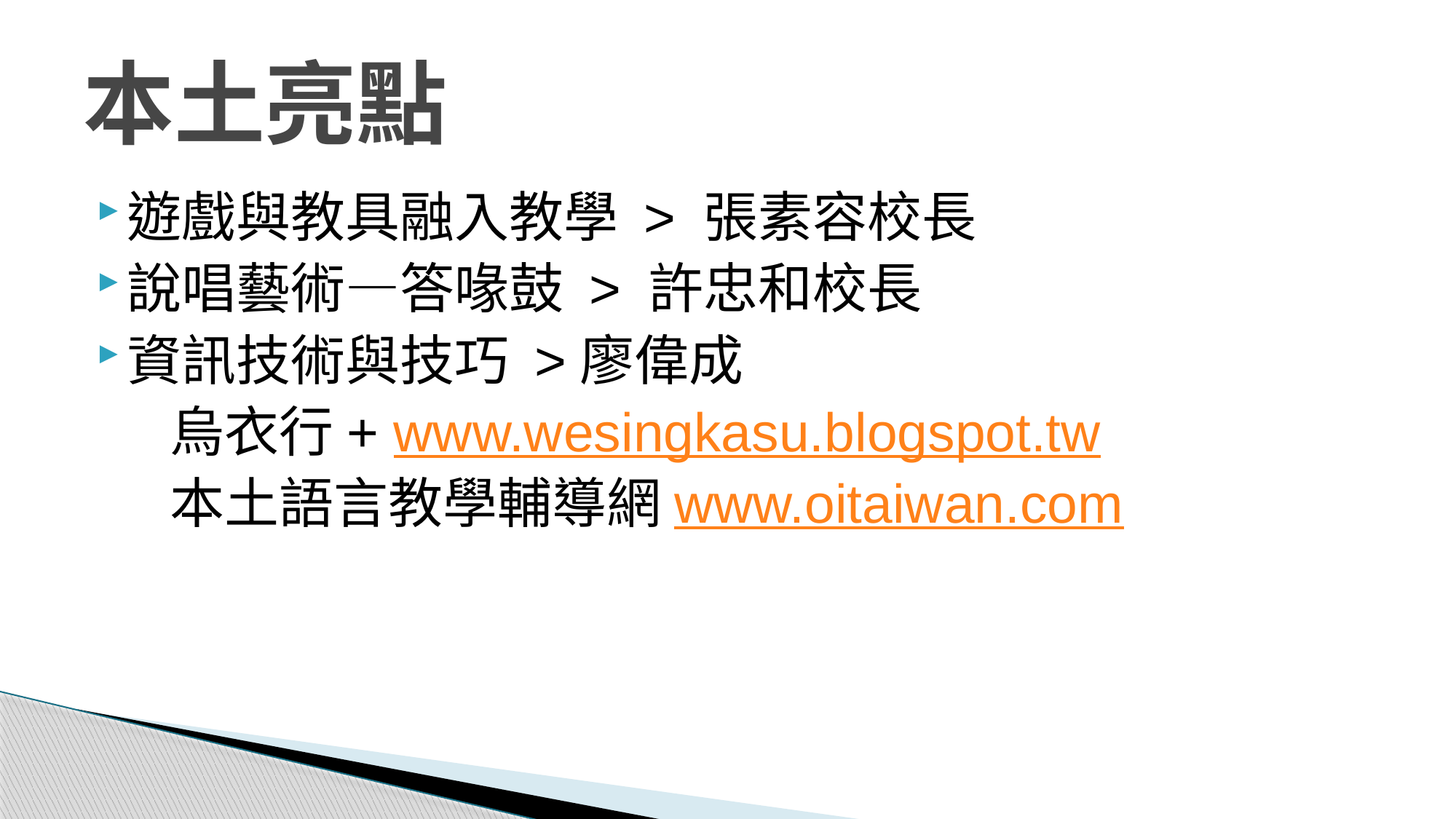

# 本土亮點
遊戲與教具融入教學 > 張素容校長
說唱藝術—答喙鼓 > 許忠和校長
資訊技術與技巧 >廖偉成
      烏衣行+ www.wesingkasu.blogspot.tw
      本土語言教學輔導網www.oitaiwan.com